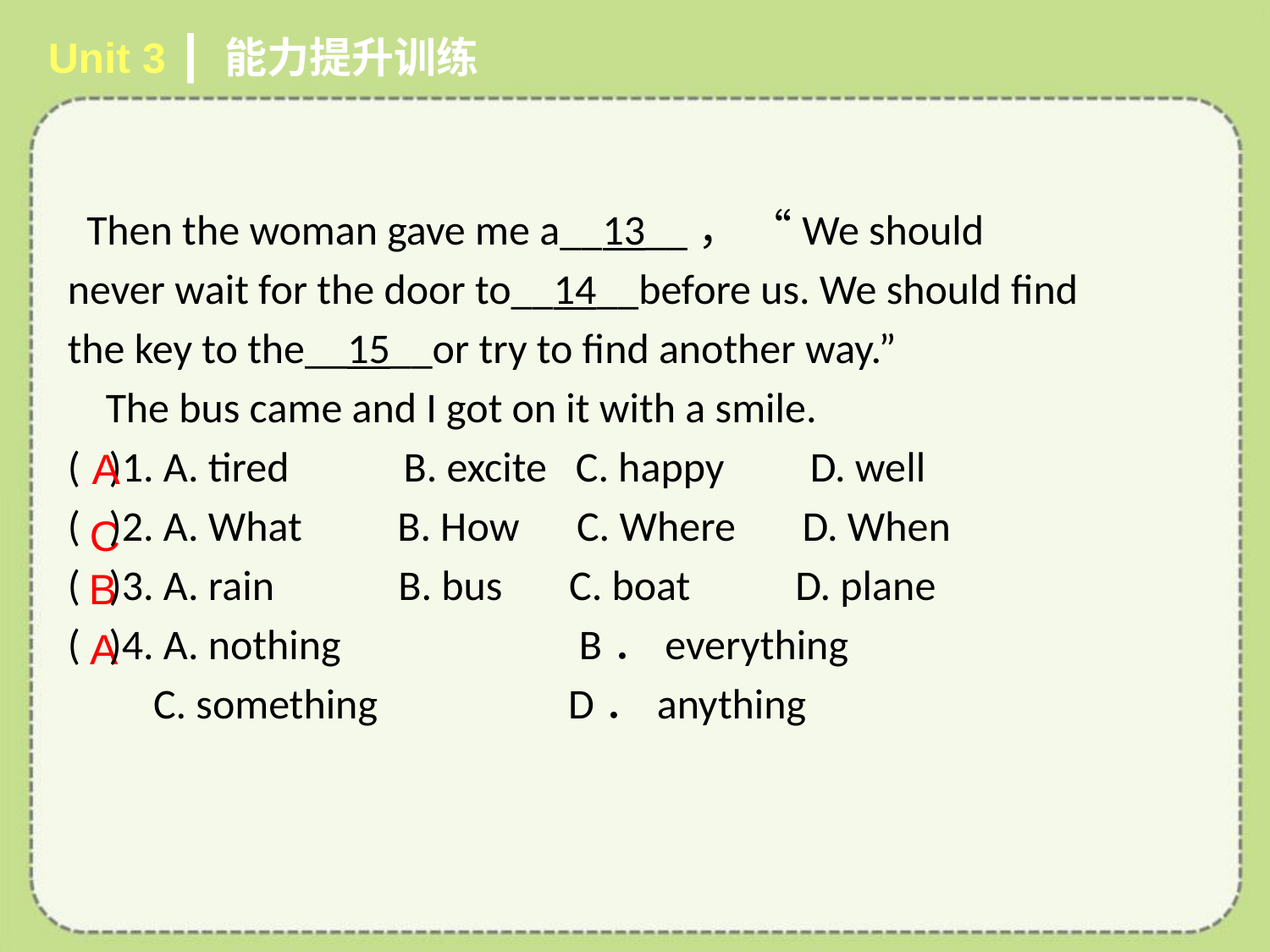

Unit 3 ┃ 能力提升训练
# Then the woman gave me a__13__， “We should
never wait for the door to__14__before us. We should find
the key to the__15__or try to find another way.”
    The bus came and I got on it with a smile.
(   )1. A. tired            B. excite   C. happy         D. well
(   )2. A. What          B. How      C. Where       D. When
(   )3. A. rain             B. bus       C. boat           D. plane
(   )4. A. nothing                         B．everything
         C. something                    D．anything

A
C
B
A